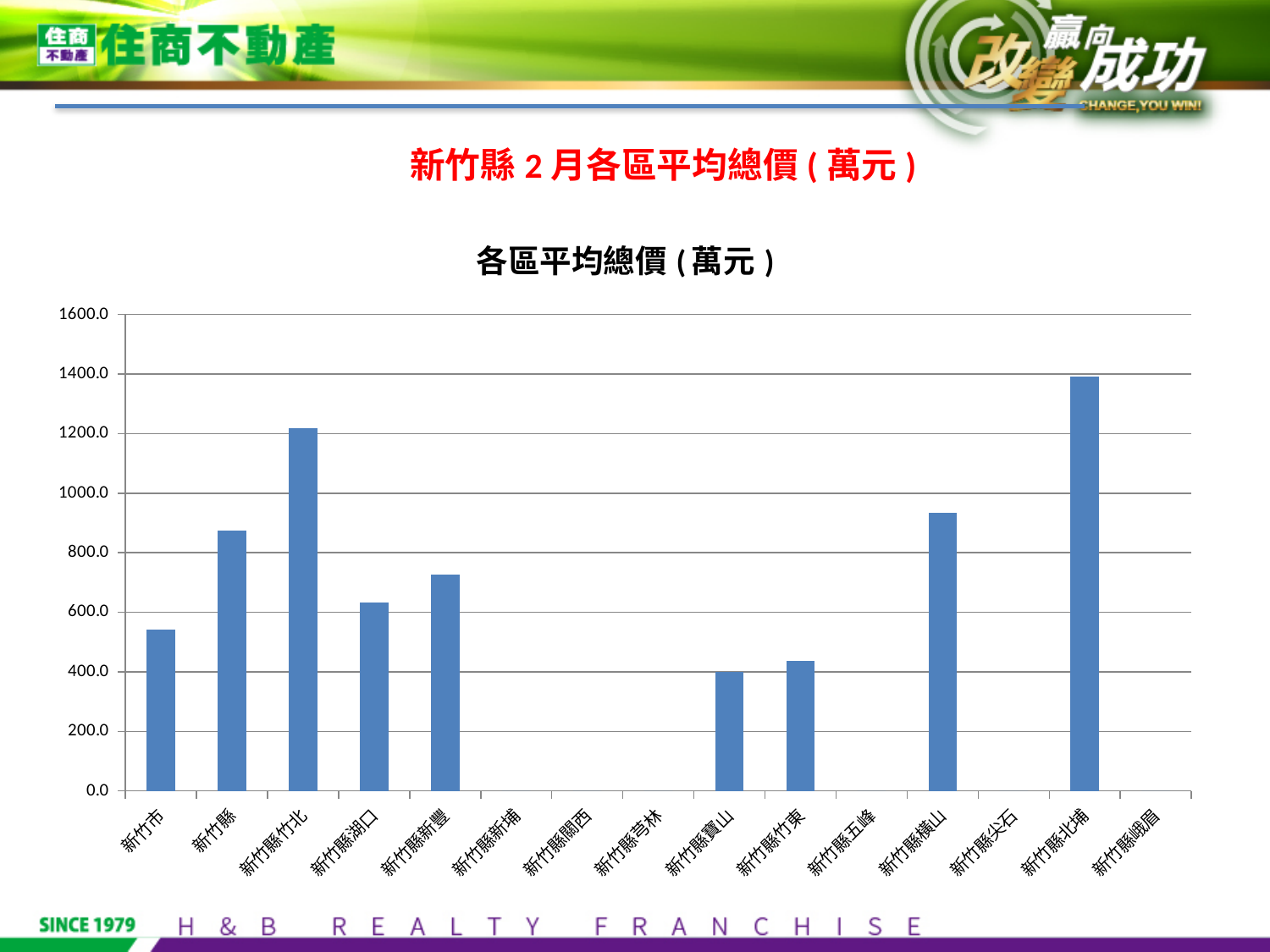

新竹縣2月各區平均總價(萬元)

### Chart: 各區平均總價(萬元)

| Category |  |
|---|---|
| 新竹市 | 542.9117647058823 |
| 新竹縣 | 875.5678260869548 |
| 新竹縣竹北 | 1217.7777777777815 |
| 新竹縣湖口 | 631.765 |
| 新竹縣新豐 | 726.6666666666666 |
| 新竹縣新埔 | 0.0 |
| 新竹縣關西 | 0.0 |
| 新竹縣芎林 | 0.0 |
| 新竹縣寶山 | 400.0 |
| 新竹縣竹東 | 436.5 |
| 新竹縣五峰 | 0.0 |
| 新竹縣橫山 | 935.0 |
| 新竹縣尖石 | 0.0 |
| 新竹縣北埔 | 1390.0 |
| 新竹縣峨眉 | 0.0 |